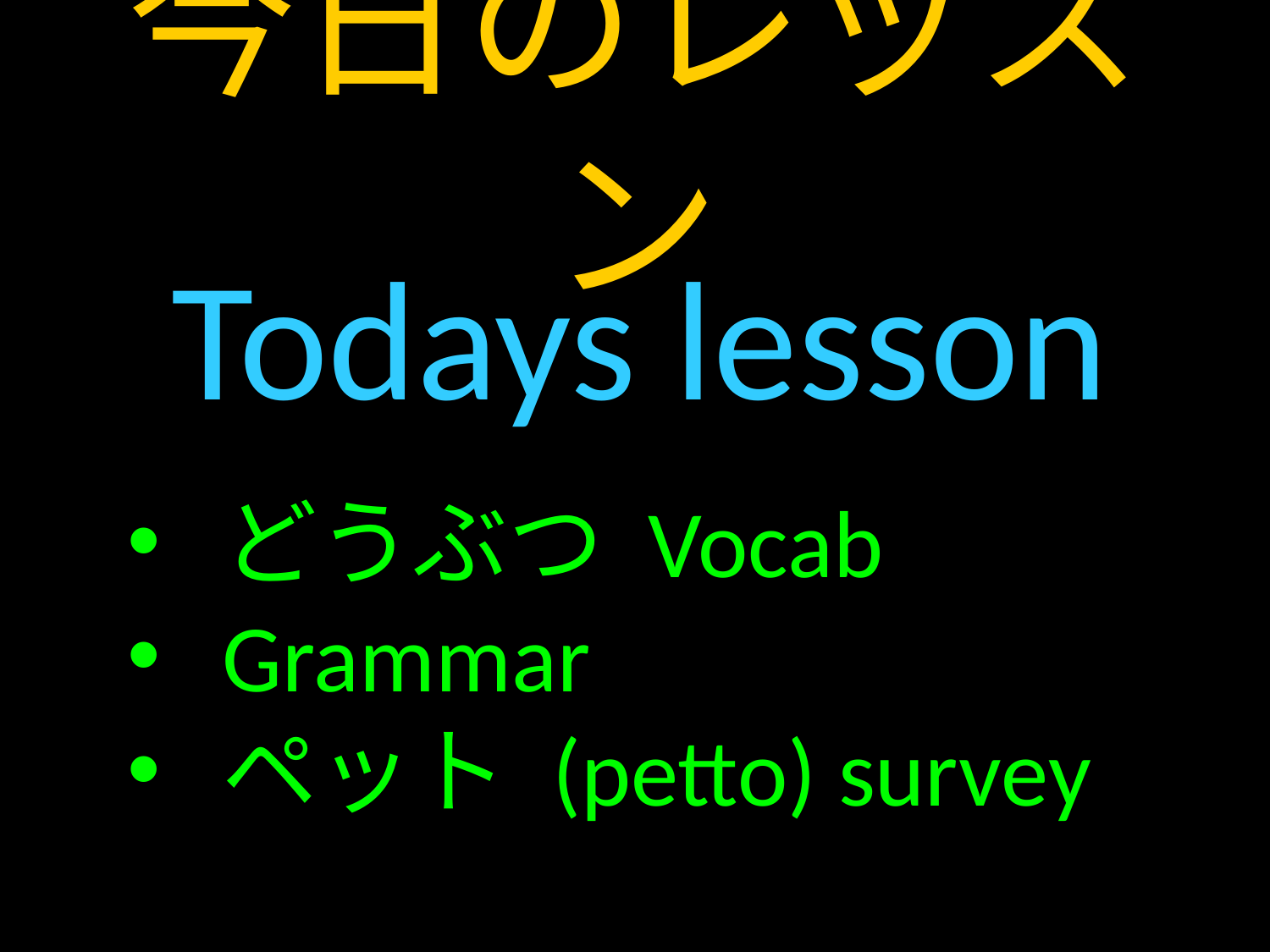

# 今日のレッスン
Todays lesson
どうぶつ Vocab
Grammar
ペット (petto) survey